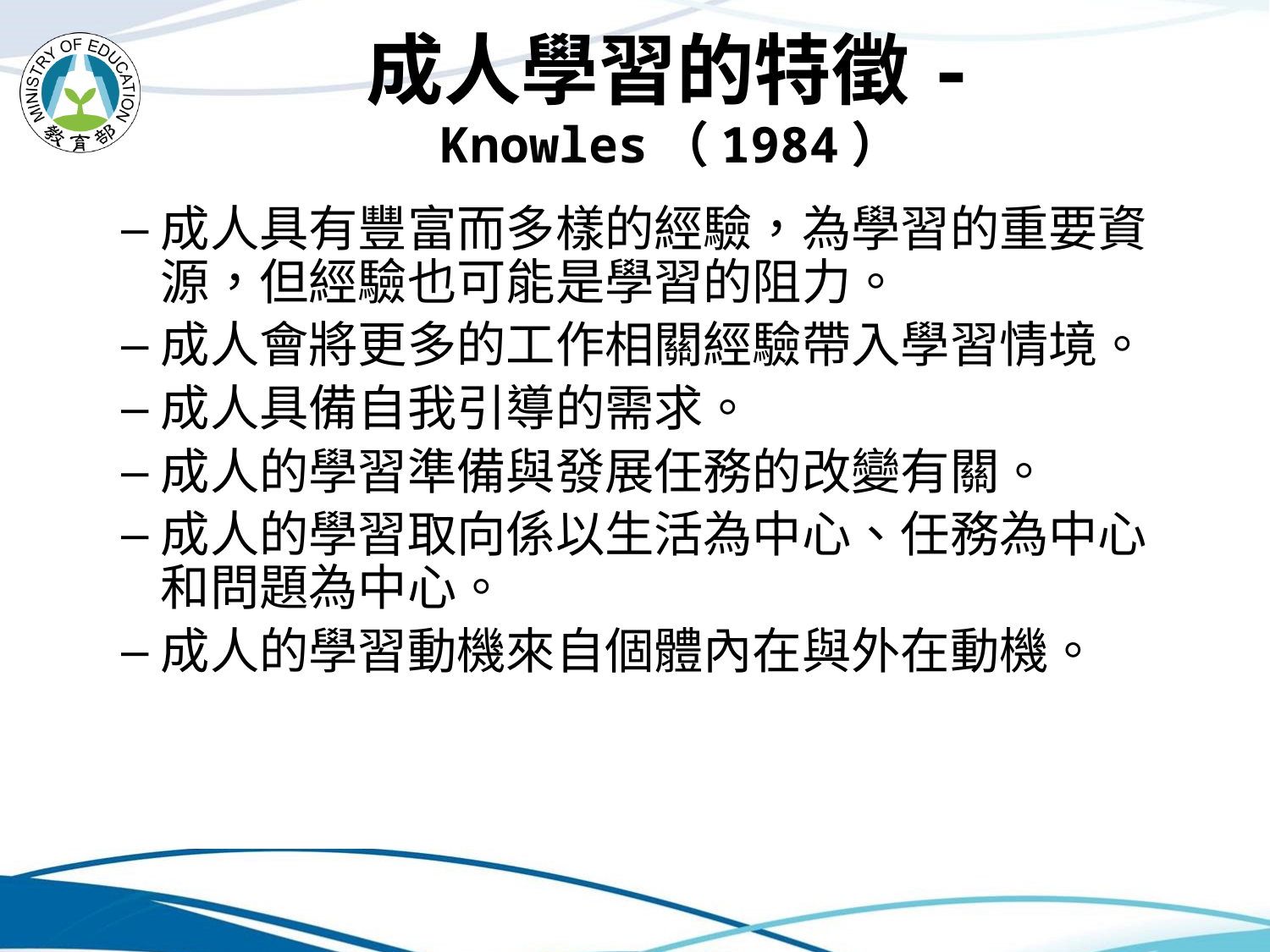

# 成人學習的特徵-Knowles（1984）
成人具有豐富而多樣的經驗，為學習的重要資源，但經驗也可能是學習的阻力。
成人會將更多的工作相關經驗帶入學習情境。
成人具備自我引導的需求。
成人的學習準備與發展任務的改變有關。
成人的學習取向係以生活為中心、任務為中心和問題為中心。
成人的學習動機來自個體內在與外在動機。